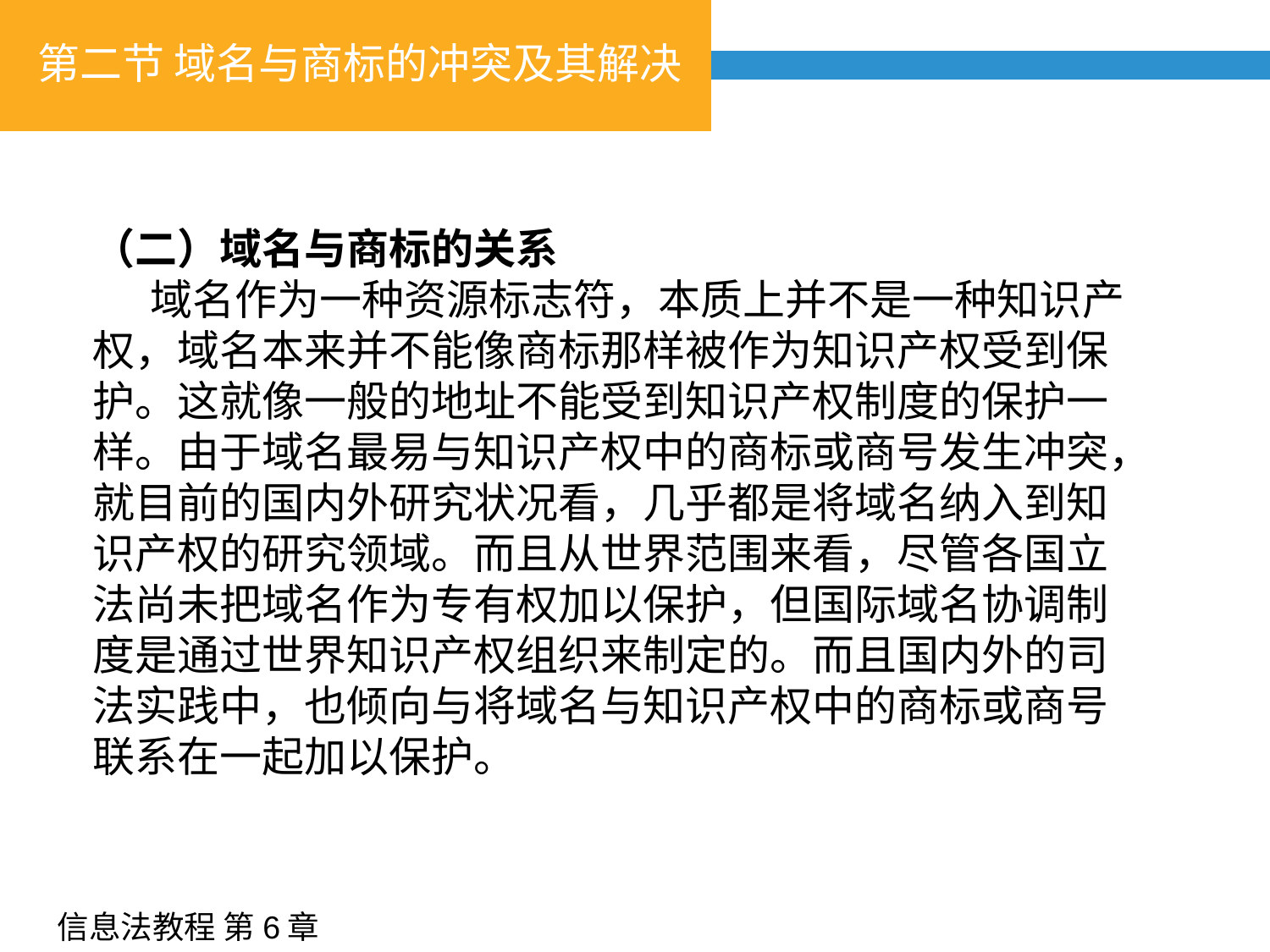

# 第二节 域名与商标的冲突及其解决
（二）域名与商标的关系
     域名作为一种资源标志符，本质上并不是一种知识产权，域名本来并不能像商标那样被作为知识产权受到保护。这就像一般的地址不能受到知识产权制度的保护一样。由于域名最易与知识产权中的商标或商号发生冲突，就目前的国内外研究状况看，几乎都是将域名纳入到知识产权的研究领域。而且从世界范围来看，尽管各国立法尚未把域名作为专有权加以保护，但国际域名协调制度是通过世界知识产权组织来制定的。而且国内外的司法实践中，也倾向与将域名与知识产权中的商标或商号联系在一起加以保护。
信息法教程 第6章